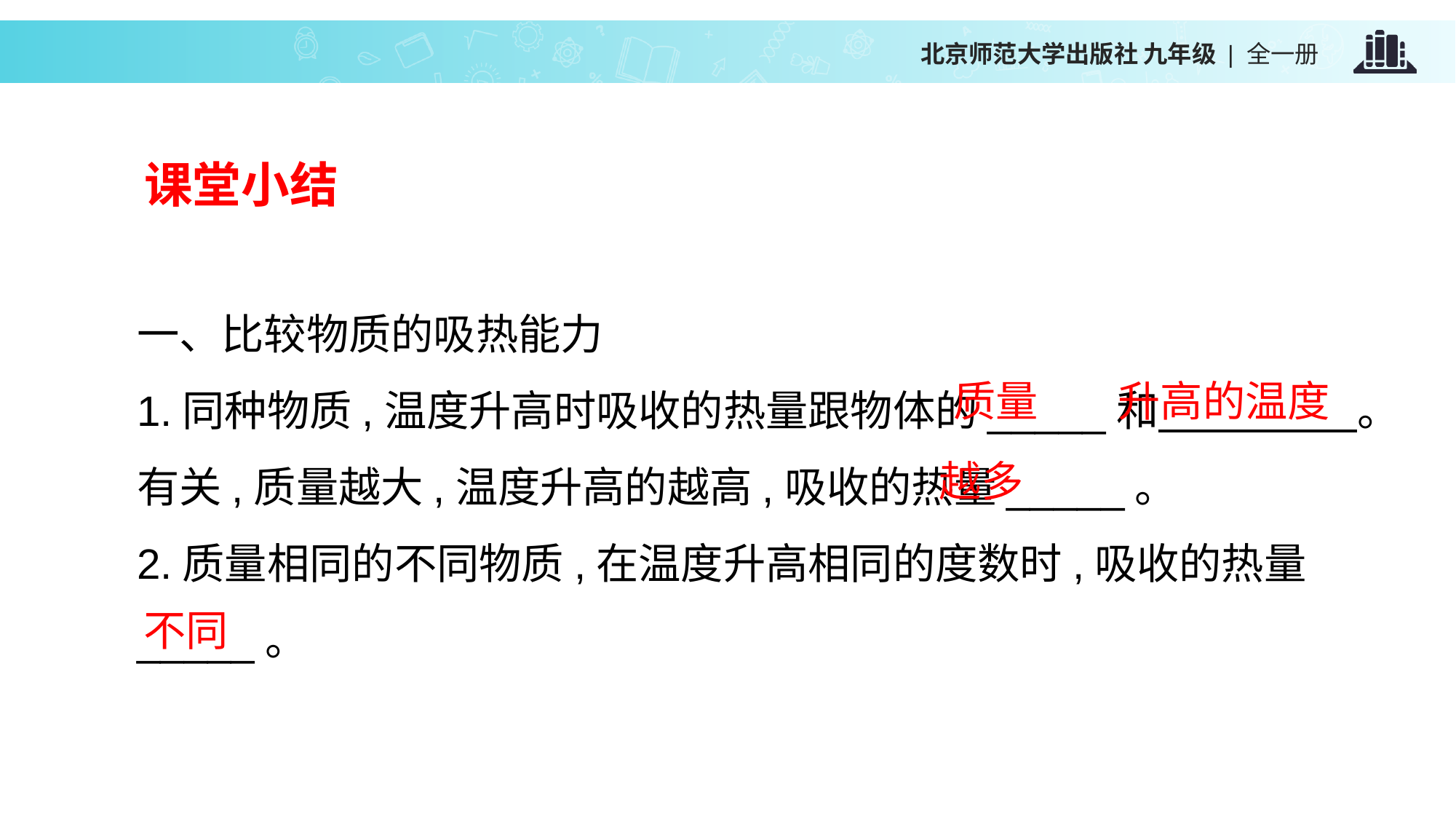

课堂小结
一、比较物质的吸热能力
1.同种物质,温度升高时吸收的热量跟物体的_____和                     。
有关,质量越大,温度升高的越高,吸收的热量_____。
2.质量相同的不同物质,在温度升高相同的度数时,吸收的热量
_____。
质量
升高的温度
越多
不同